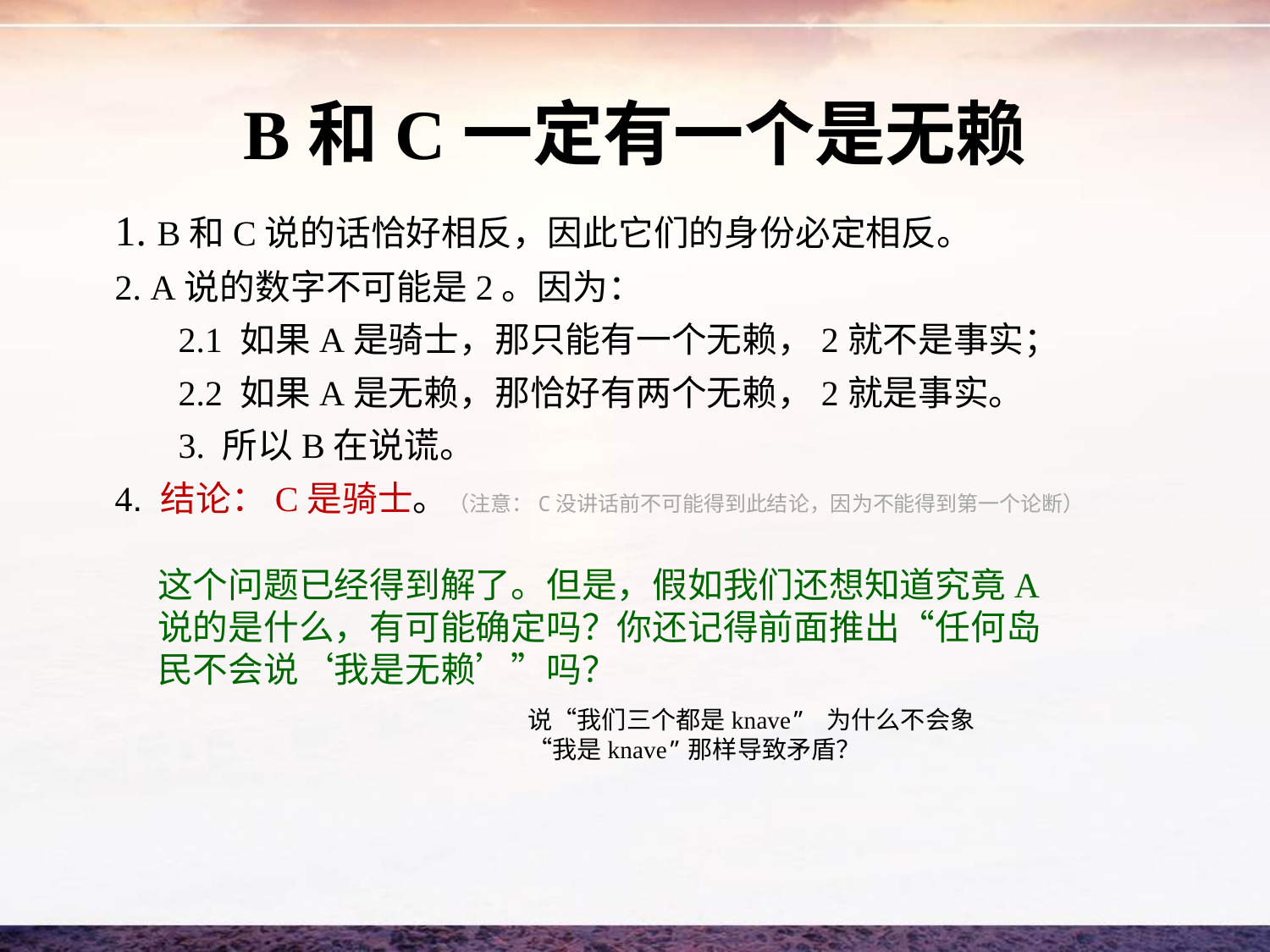

# B和C一定有一个是无赖
1. B和C说的话恰好相反，因此它们的身份必定相反。
2. A说的数字不可能是2。因为：
2.1 如果A是骑士，那只能有一个无赖，2就不是事实；
2.2 如果A是无赖，那恰好有两个无赖，2就是事实。
3. 所以B在说谎。
4. 结论：C是骑士。（注意：C没讲话前不可能得到此结论，因为不能得到第一个论断）
这个问题已经得到解了。但是，假如我们还想知道究竟A说的是什么，有可能确定吗？你还记得前面推出“任何岛民不会说‘我是无赖’”吗？
说“我们三个都是knave” 为什么不会象“我是knave”那样导致矛盾？